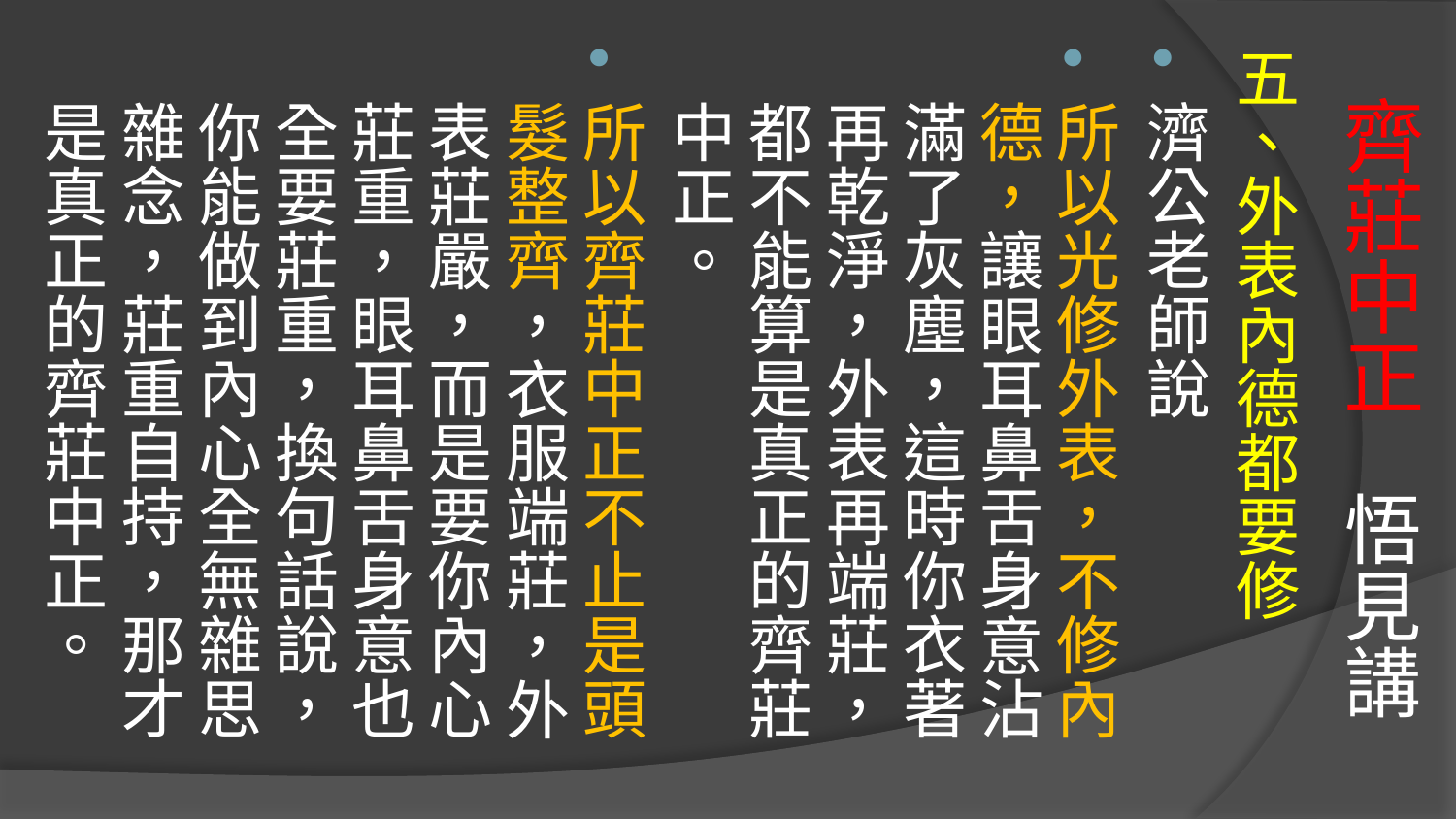

# 齊莊中正    悟見講
五、外表內德都要修
濟公老師說
所以光修外表，不修內德，讓眼耳鼻舌身意沾滿了灰塵，這時你衣著再乾淨，外表再端莊，都不能算是真正的齊莊中正。
所以齊莊中正不止是頭髮整齊，衣服端莊，外表莊嚴，而是要你內心莊重，眼耳鼻舌身意也全要莊重，換句話說，你能做到內心全無雜思雜念，莊重自持，那才是真正的齊莊中正。